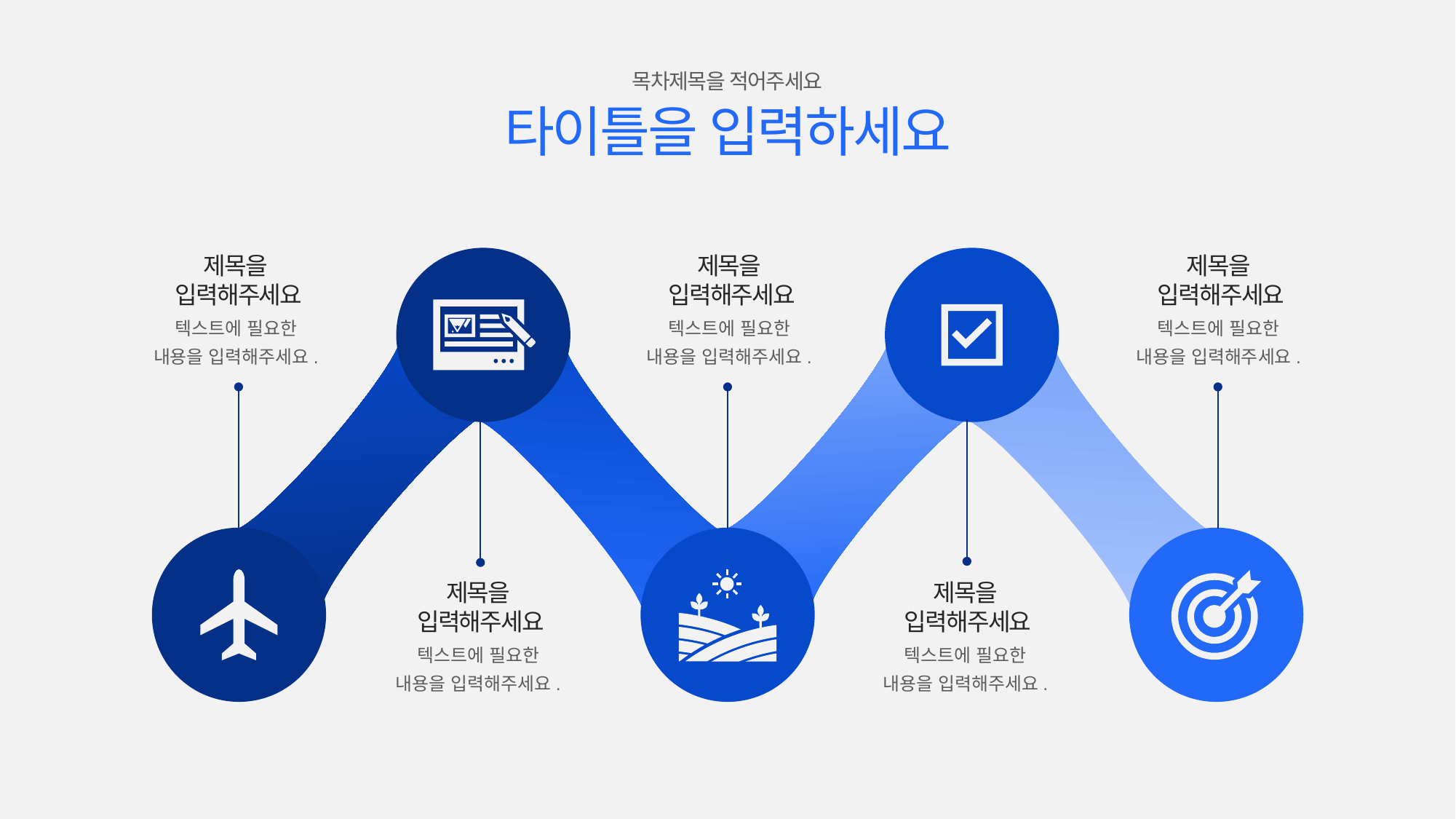

목차제목을 적어주세요
타이틀을 입력하세요

제목을
입력해주세요
제목을
입력해주세요
제목을
입력해주세요

텍스트에 필요한
내용을 입력해주세요.
텍스트에 필요한
내용을 입력해주세요.
텍스트에 필요한
내용을 입력해주세요.

제목을
입력해주세요
제목을
입력해주세요
텍스트에 필요한
내용을 입력해주세요.
텍스트에 필요한
내용을 입력해주세요.